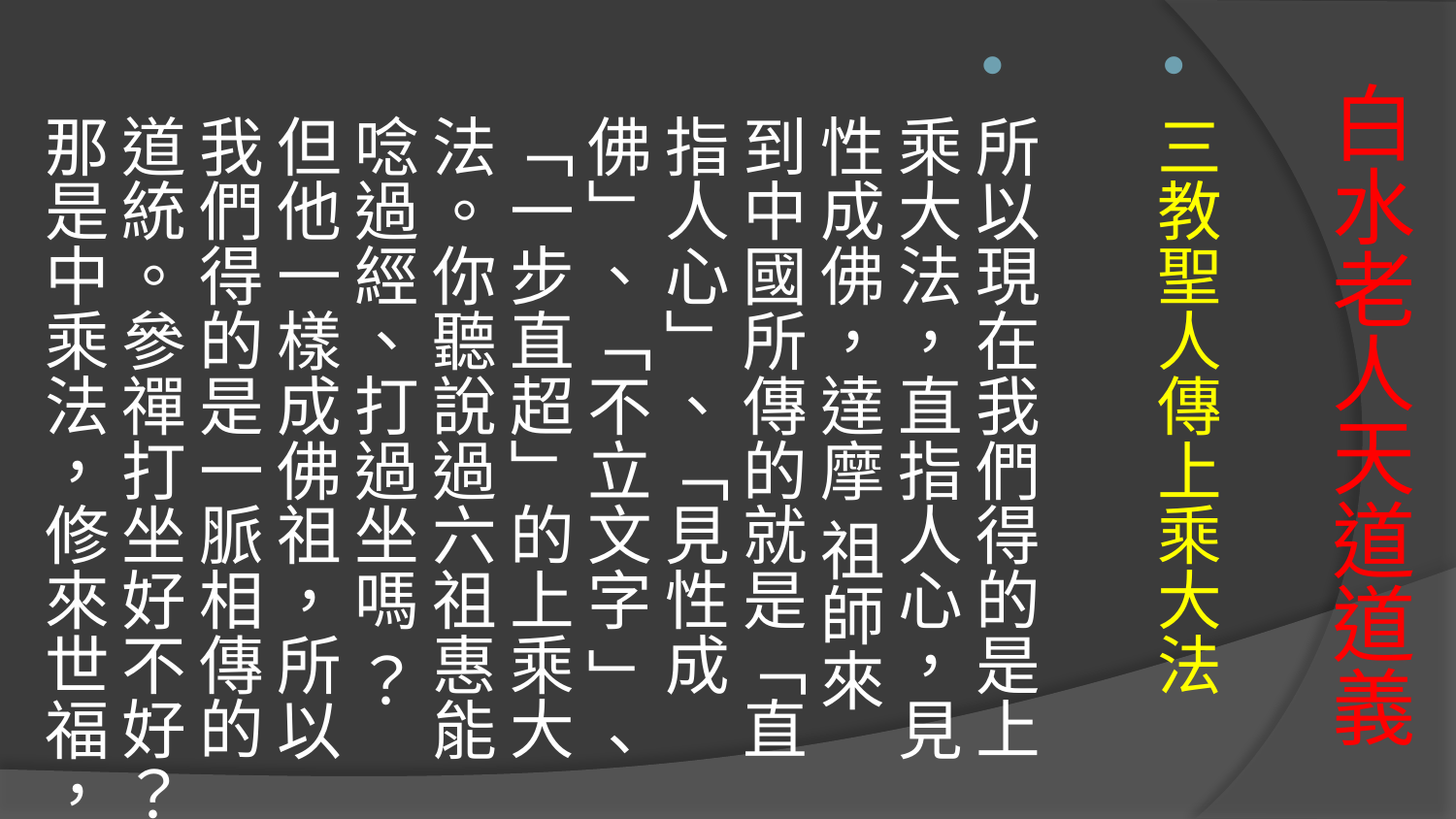

三教聖人傳上乘大法

所以現在我們得的是上乘大法，直指人心，見性成佛，達摩 祖師來到中國所傳的就是「直指人心」、「見性成佛」、「不立文字 」、「一步直超」的上乘大法。你聽說過六祖惠能唸過經、打過坐嗎 ？但他一樣成佛祖，所以我們得的是一脈相傳的道統。參禪打坐好不好？那是中乘法，修來世福，
# 白水老人天道道義